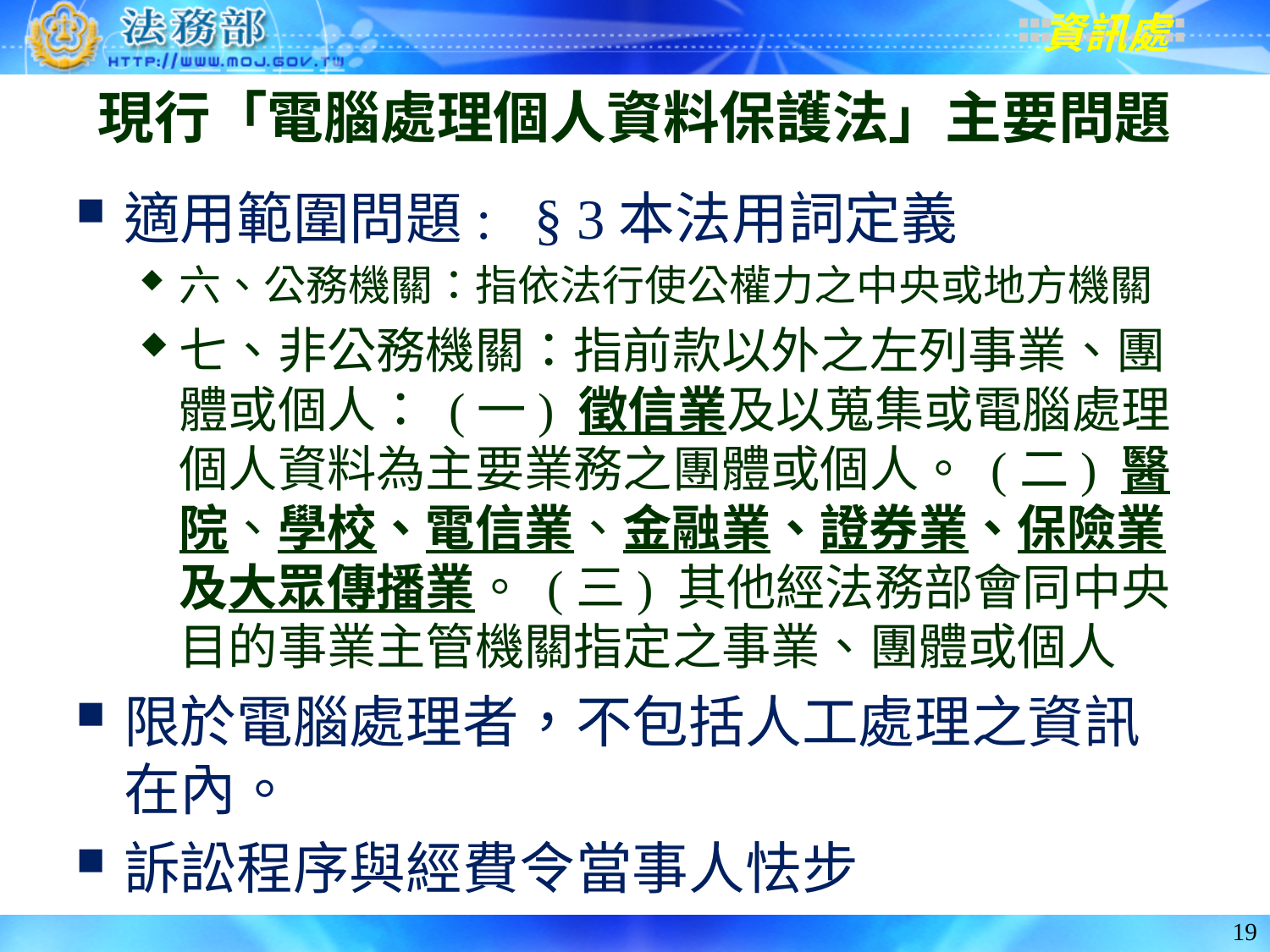

# 現行「電腦處理個人資料保護法」主要問題
適用範圍問題:   § 3本法用詞定義
六、公務機關：指依法行使公權力之中央或地方機關
七、非公務機關：指前款以外之左列事業、團體或個人： (一) 徵信業及以蒐集或電腦處理個人資料為主要業務之團體或個人。 (二) 醫院、學校、電信業、金融業、證券業、保險業及大眾傳播業。 (三) 其他經法務部會同中央目的事業主管機關指定之事業、團體或個人
限於電腦處理者，不包括人工處理之資訊在內。
訴訟程序與經費令當事人怯步